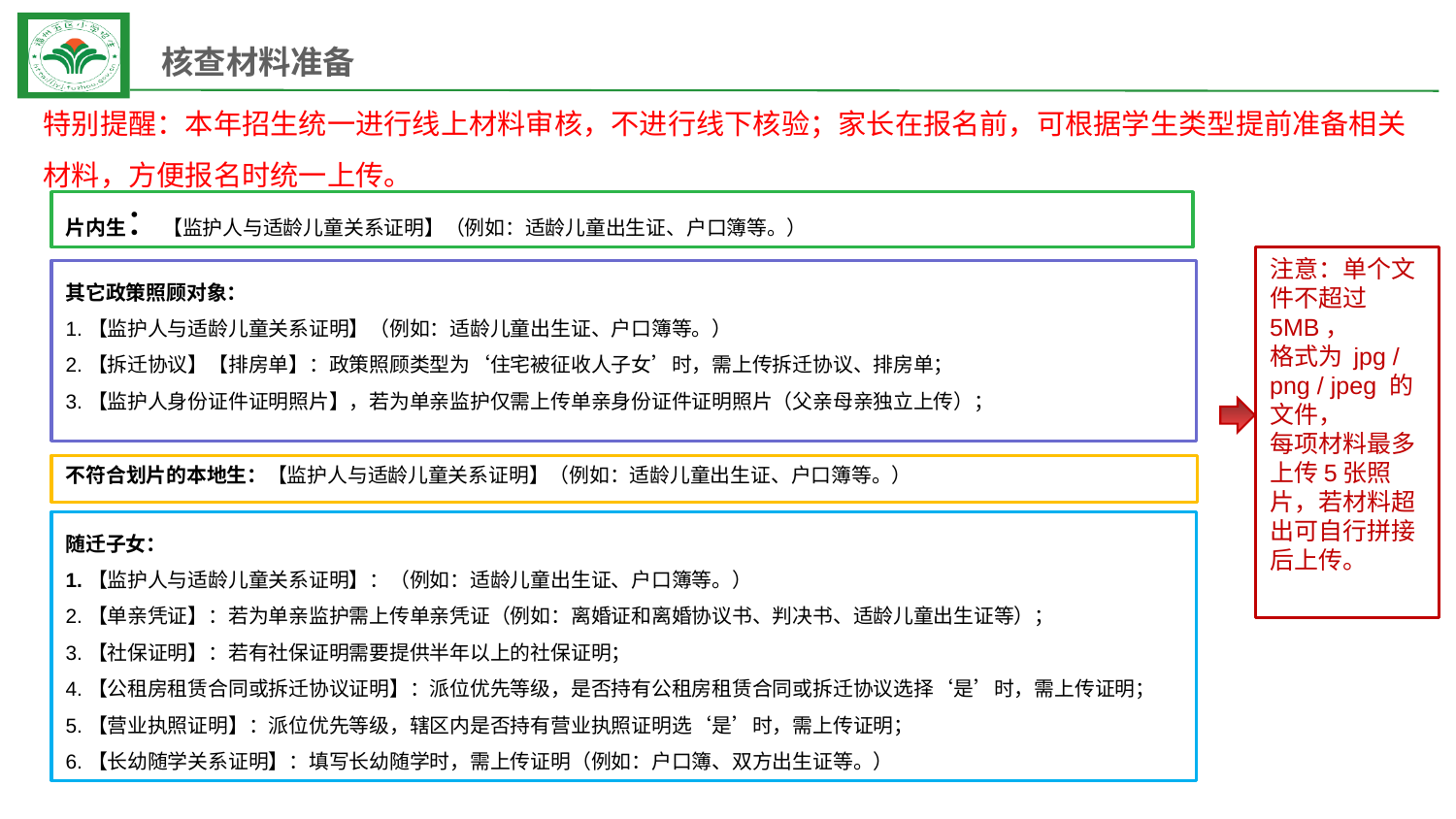

# 核查材料准备
特别提醒：本年招生统一进行线上材料审核，不进行线下核验；家长在报名前，可根据学生类型提前准备相关材料，方便报名时统一上传。

片内生：【监护人与适龄儿童关系证明】（例如：适龄儿童出生证、户口簿等。）

注意：单个文件不超过5MB，
格式为 jpg / png / jpeg 的文件，
每项材料最多上传5张照片，若材料超出可自行拼接后上传。

其它政策照顾对象：
1.【监护人与适龄儿童关系证明】（例如：适龄儿童出生证、户口簿等。）
2.【拆迁协议】【排房单】：政策照顾类型为‘住宅被征收人子女’时，需上传拆迁协议、排房单；
3.【监护人身份证件证明照片】，若为单亲监护仅需上传单亲身份证件证明照片（父亲母亲独立上传）；

不符合划片的本地生：【监护人与适龄儿童关系证明】（例如：适龄儿童出生证、户口簿等。）

随迁子女：
1.【监护人与适龄儿童关系证明】：（例如：适龄儿童出生证、户口簿等。）
2.【单亲凭证】：若为单亲监护需上传单亲凭证（例如：离婚证和离婚协议书、判决书、适龄儿童出生证等）；
3.【社保证明】：若有社保证明需要提供半年以上的社保证明；
4.【公租房租赁合同或拆迁协议证明】：派位优先等级，是否持有公租房租赁合同或拆迁协议选择‘是’时，需上传证明；
5.【营业执照证明】：派位优先等级，辖区内是否持有营业执照证明选‘是’时，需上传证明；
6.【长幼随学关系证明】：填写长幼随学时，需上传证明（例如：户口簿、双方出生证等。）